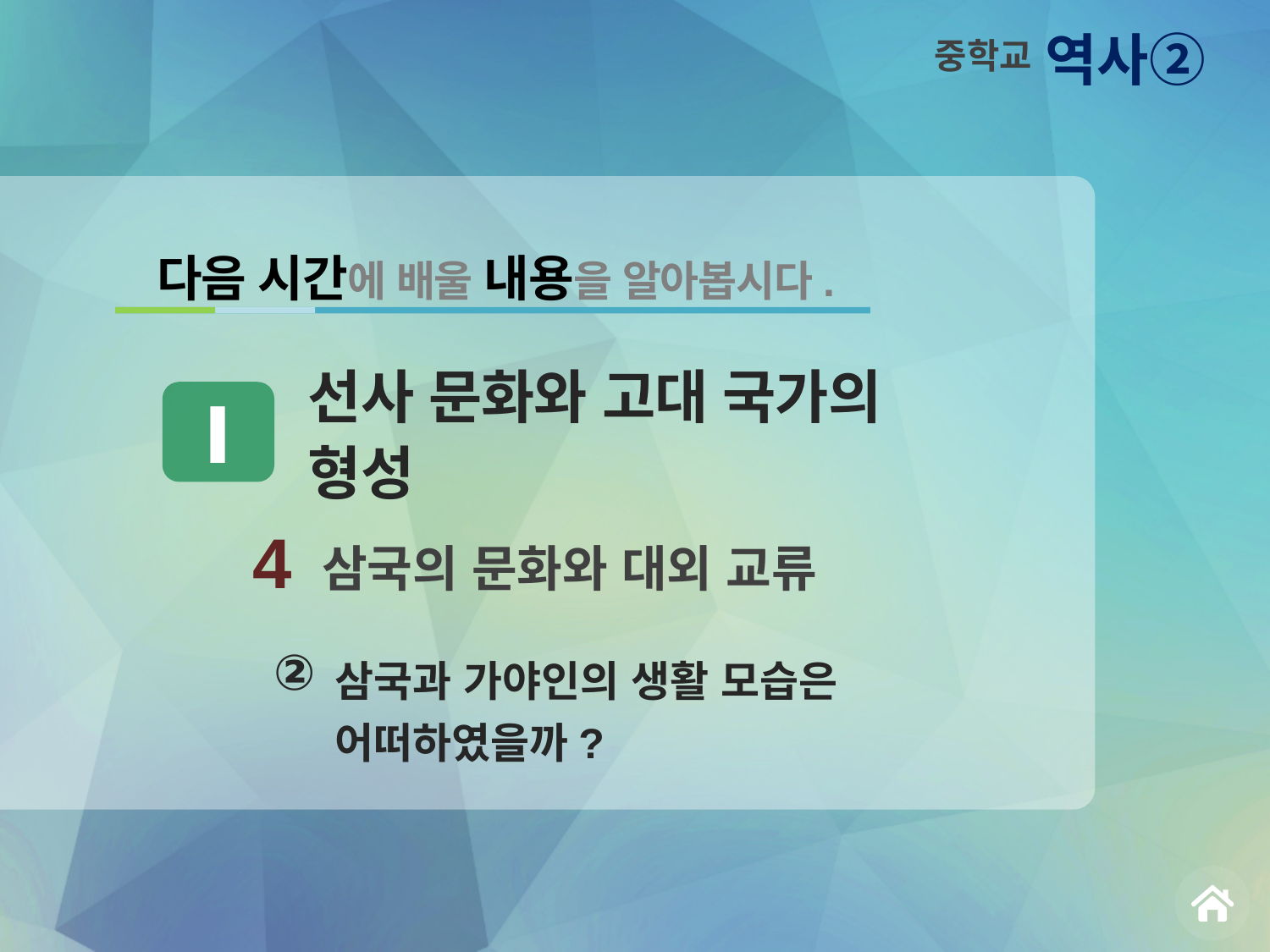

다음 시간에 배울 내용을 알아봅시다.

선사 문화와 고대 국가의 형성
Ⅰ

삼국의 문화와 대외 교류
4
삼국과 가야인의 생활 모습은 어떠하였을까?
②